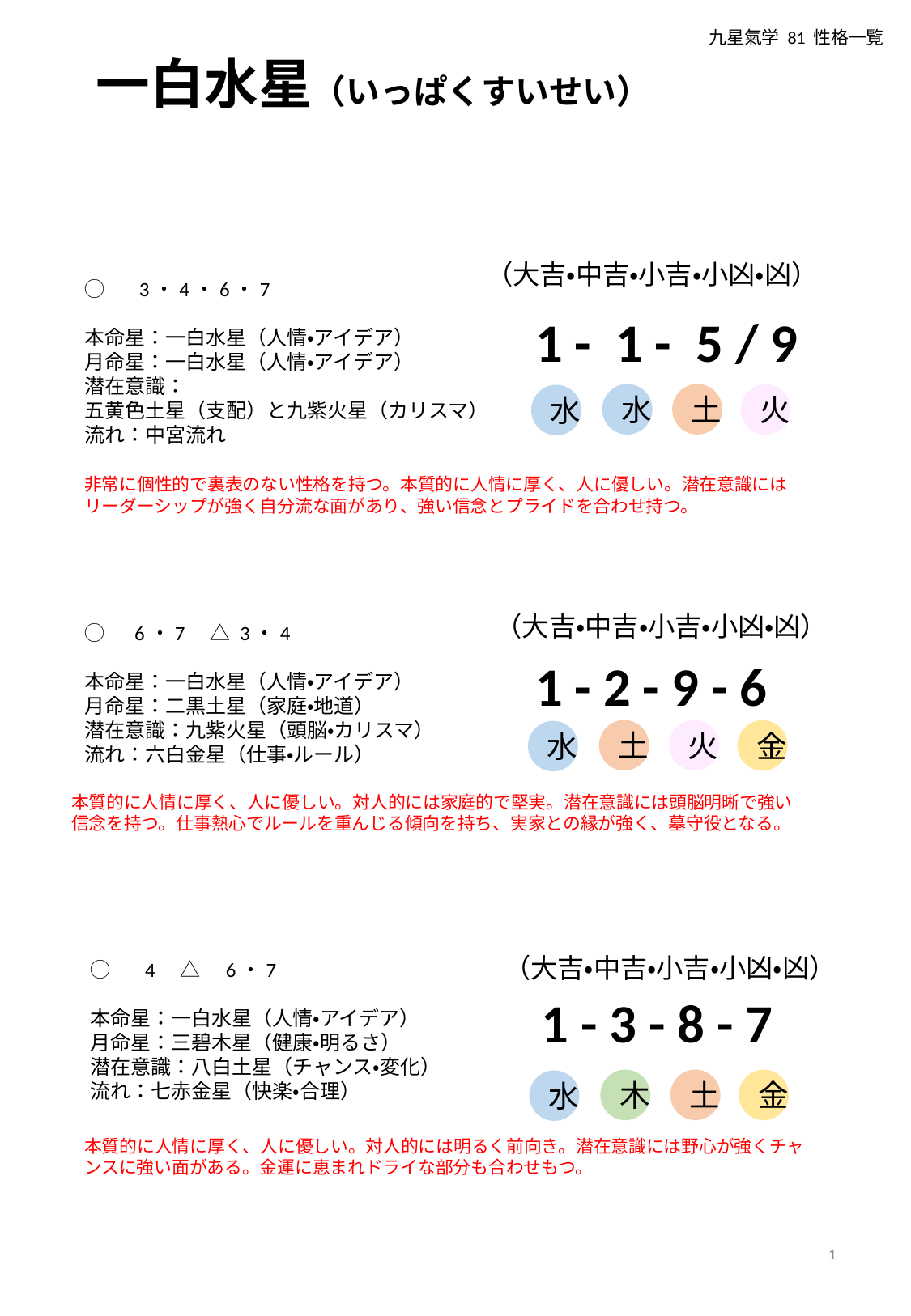

九星氣学 81 性格一覧
一白水星（いっぱくすいせい）
（大吉・中吉・小吉・小凶・凶）
◯　 3・4・6・7

本命星：一白水星（人情・アイデア）
月命星：一白水星（人情・アイデア）
潜在意識：
五黄色土星（支配）と九紫火星（カリスマ）
流れ：中宮流れ
1 -  1 -  5 / 9
非常に個性的で裏表のない性格を持つ。本質的に人情に厚く、人に優しい。潜在意識にはリーダーシップが強く自分流な面があり、強い信念とプライドを合わせ持つ。
水
土
火
水
（大吉・中吉・小吉・小凶・凶）
◯　6・7　△ 3・4

本命星：一白水星（人情・アイデア）
月命星：二黒土星（家庭・地道）
潜在意識：九紫火星（頭脳・カリスマ）
流れ：六白金星（仕事・ルール）
1 - 2 - 9 - 6
土
火
金
水
本質的に人情に厚く、人に優しい。対人的には家庭的で堅実。潜在意識には頭脳明晰で強い信念を持つ。仕事熱心でルールを重んじる傾向を持ち、実家との縁が強く、墓守役となる。
（大吉・中吉・小吉・小凶・凶）
◯　 4　△　6・7

本命星：一白水星（人情・アイデア）
月命星：三碧木星（健康・明るさ）
潜在意識：八白土星（チャンス・変化）
流れ：七赤金星（快楽・合理）
1 - 3 - 8 - 7
本質的に人情に厚く、人に優しい。対人的には明るく前向き。潜在意識には野心が強くチャンスに強い面がある。金運に恵まれドライな部分も合わせもつ。
木
土
金
水
1